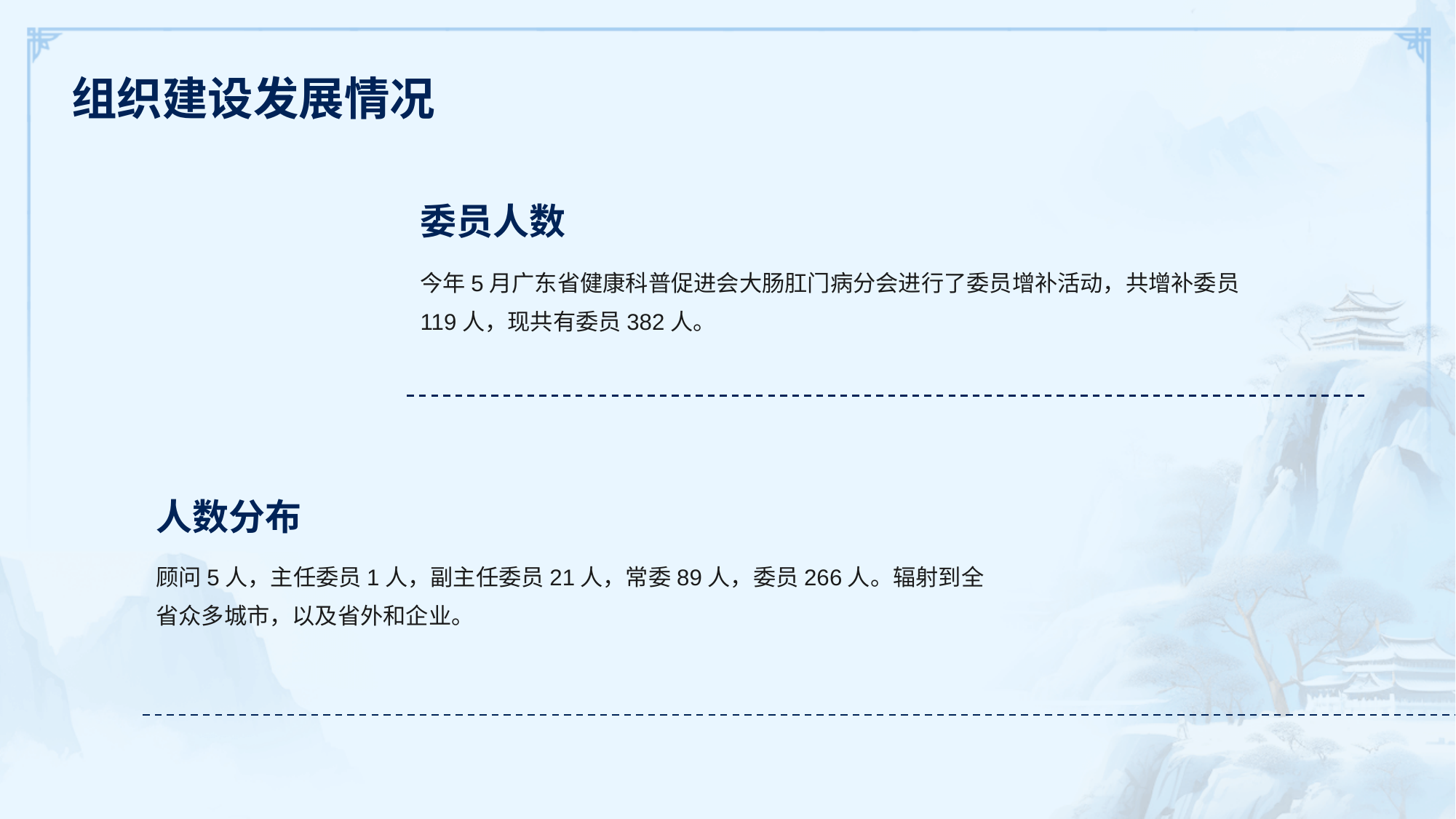

组织建设发展情况
委员人数
今年5月广东省健康科普促进会大肠肛门病分会进行了委员增补活动，共增补委员119人，现共有委员382人。
人数分布
顾问5人，主任委员1人，副主任委员21人，常委89人，委员266人。辐射到全省众多城市，以及省外和企业。